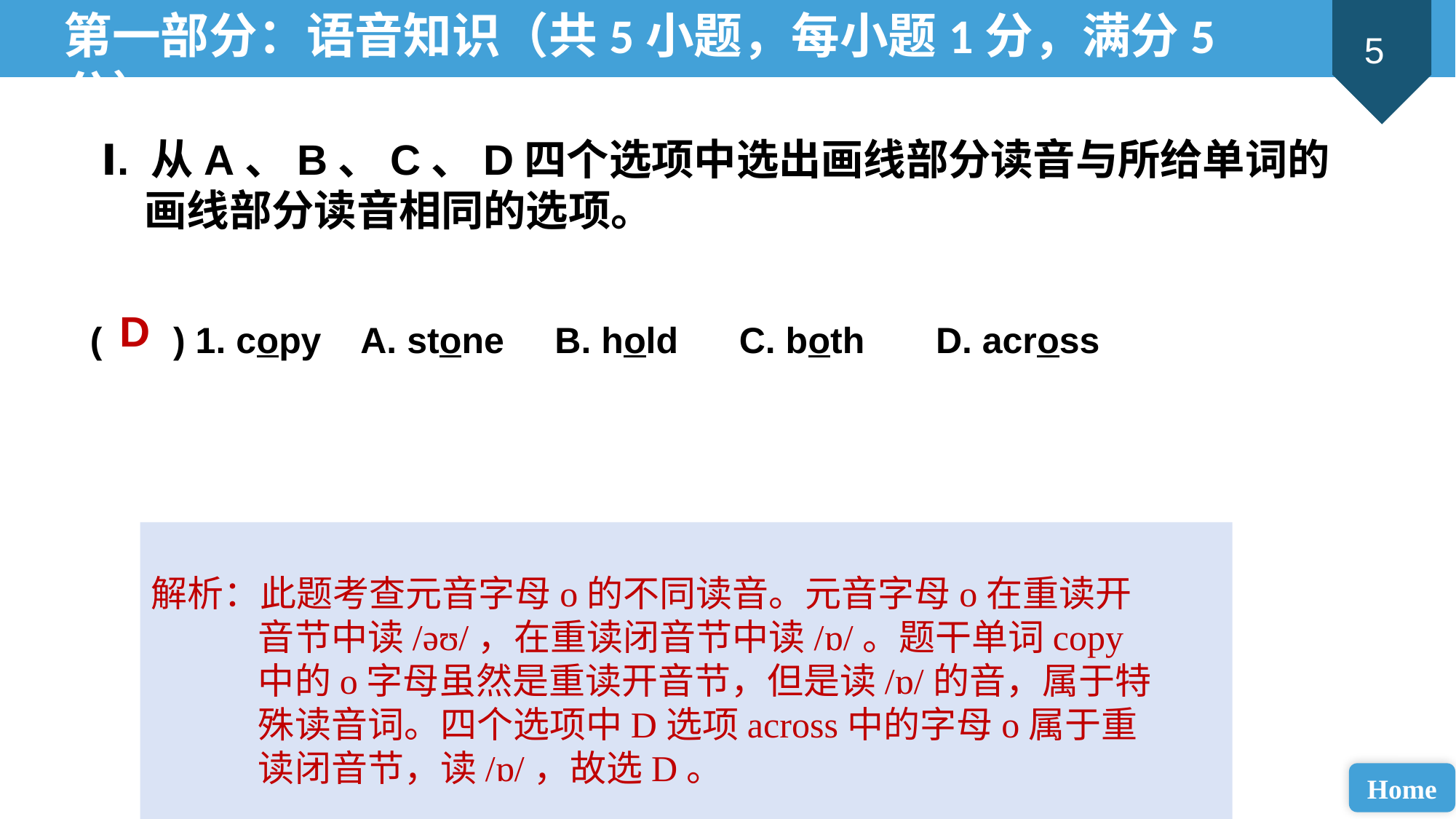

第一部分：语音知识（共5小题，每小题1分，满分5分）
Ⅰ. 从A、B、C、D四个选项中选出画线部分读音与所给单词的画线部分读音相同的选项。
D
(       ) 1. copy    A. stone     B. hold      C. both       D. across

解析：此题考查元音字母o的不同读音。元音字母o在重读开音节中读/əʊ/，在重读闭音节中读/ɒ/。题干单词copy中的o字母虽然是重读开音节，但是读/ɒ/的音，属于特殊读音词。四个选项中D选项across中的字母o属于重读闭音节，读/ɒ/，故选D。